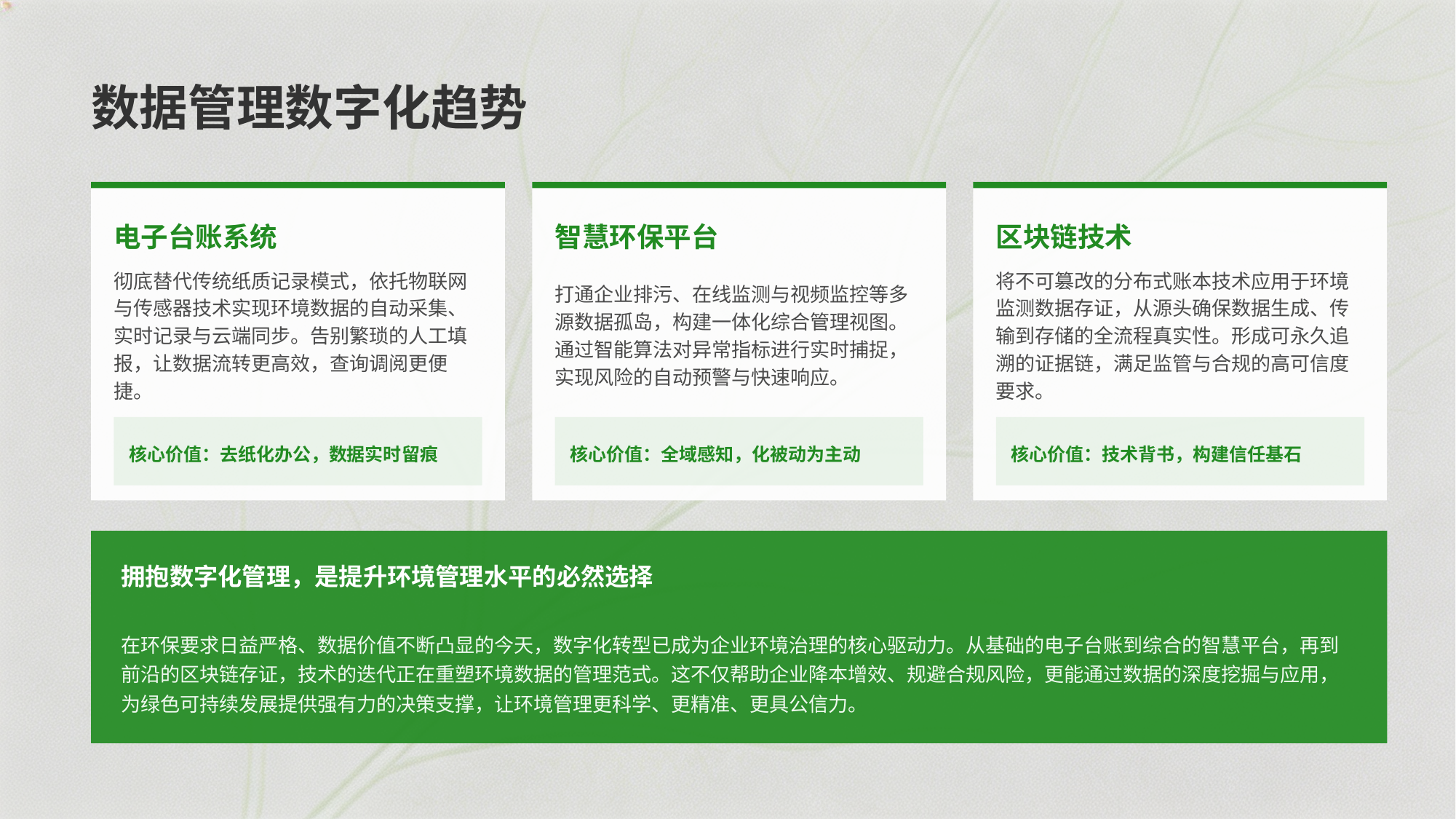

数据管理数字化趋势

电子台账系统
智慧环保平台
区块链技术
彻底替代传统纸质记录模式，依托物联网与传感器技术实现环境数据的自动采集、实时记录与云端同步。告别繁琐的人工填报，让数据流转更高效，查询调阅更便捷。
打通企业排污、在线监测与视频监控等多源数据孤岛，构建一体化综合管理视图。通过智能算法对异常指标进行实时捕捉，实现风险的自动预警与快速响应。
将不可篡改的分布式账本技术应用于环境监测数据存证，从源头确保数据生成、传输到存储的全流程真实性。形成可永久追溯的证据链，满足监管与合规的高可信度要求。

核心价值：去纸化办公，数据实时留痕
核心价值：全域感知，化被动为主动
核心价值：技术背书，构建信任基石

拥抱数字化管理，是提升环境管理水平的必然选择
在环保要求日益严格、数据价值不断凸显的今天，数字化转型已成为企业环境治理的核心驱动力。从基础的电子台账到综合的智慧平台，再到前沿的区块链存证，技术的迭代正在重塑环境数据的管理范式。这不仅帮助企业降本增效、规避合规风险，更能通过数据的深度挖掘与应用，为绿色可持续发展提供强有力的决策支撑，让环境管理更科学、更精准、更具公信力。